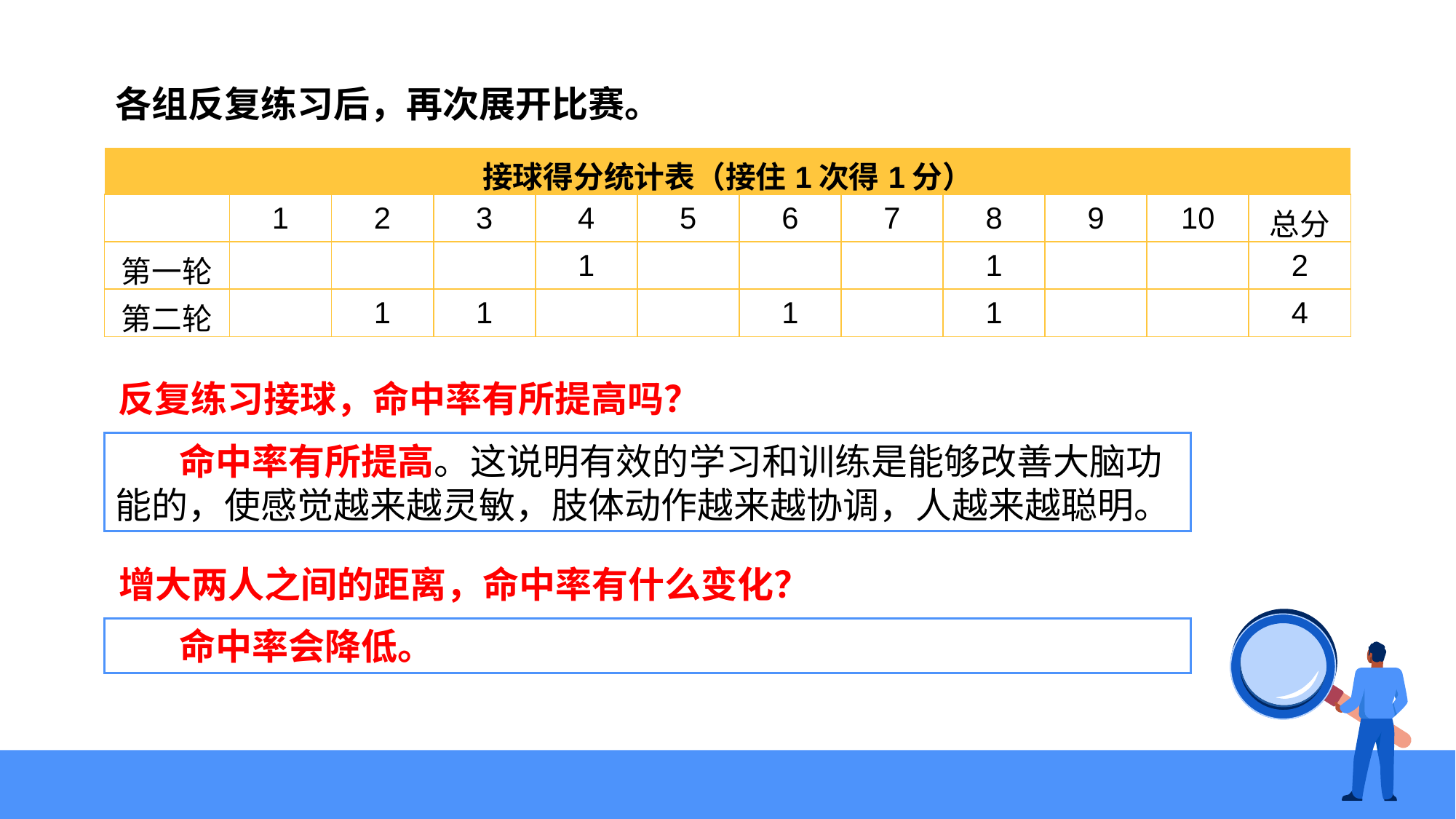

各组反复练习后，再次展开比赛。
| 接球得分统计表（接住1次得1分） |  |  |  |  |  |  |  |  |  |  |  |
| --- | --- | --- | --- | --- | --- | --- | --- | --- | --- | --- | --- |
|  | 1 | 2 | 3 | 4 | 5 | 6 | 7 | 8 | 9 | 10 | 总分 |
| 第一轮 |  |  |  | 1 |  |  |  | 1 |  |  | 2 |
| 第二轮 |  | 1 | 1 |  |  | 1 |  | 1 |  |  | 4 |
反复练习接球，命中率有所提高吗？
命中率有所提高。这说明有效的学习和训练是能够改善大脑功能的，使感觉越来越灵敏，肢体动作越来越协调，人越来越聪明。
增大两人之间的距离，命中率有什么变化？
命中率会降低。